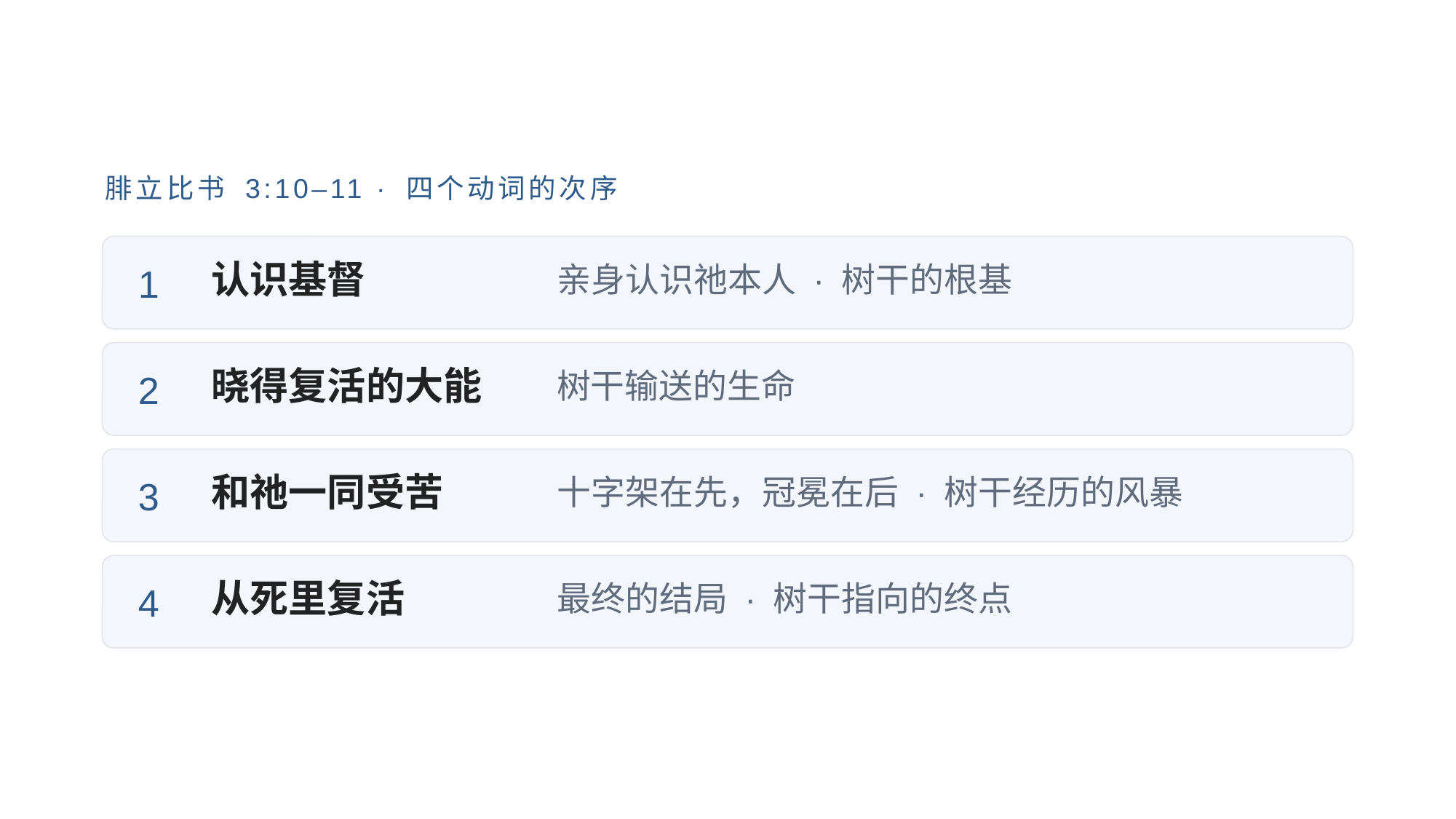

腓立比书 3:10–11 · 四个动词的次序

认识基督
亲身认识祂本人 · 树干的根基
1

晓得复活的大能
树干输送的生命
2

和祂一同受苦
十字架在先，冠冕在后 · 树干经历的风暴
3

从死里复活
最终的结局 · 树干指向的终点
4